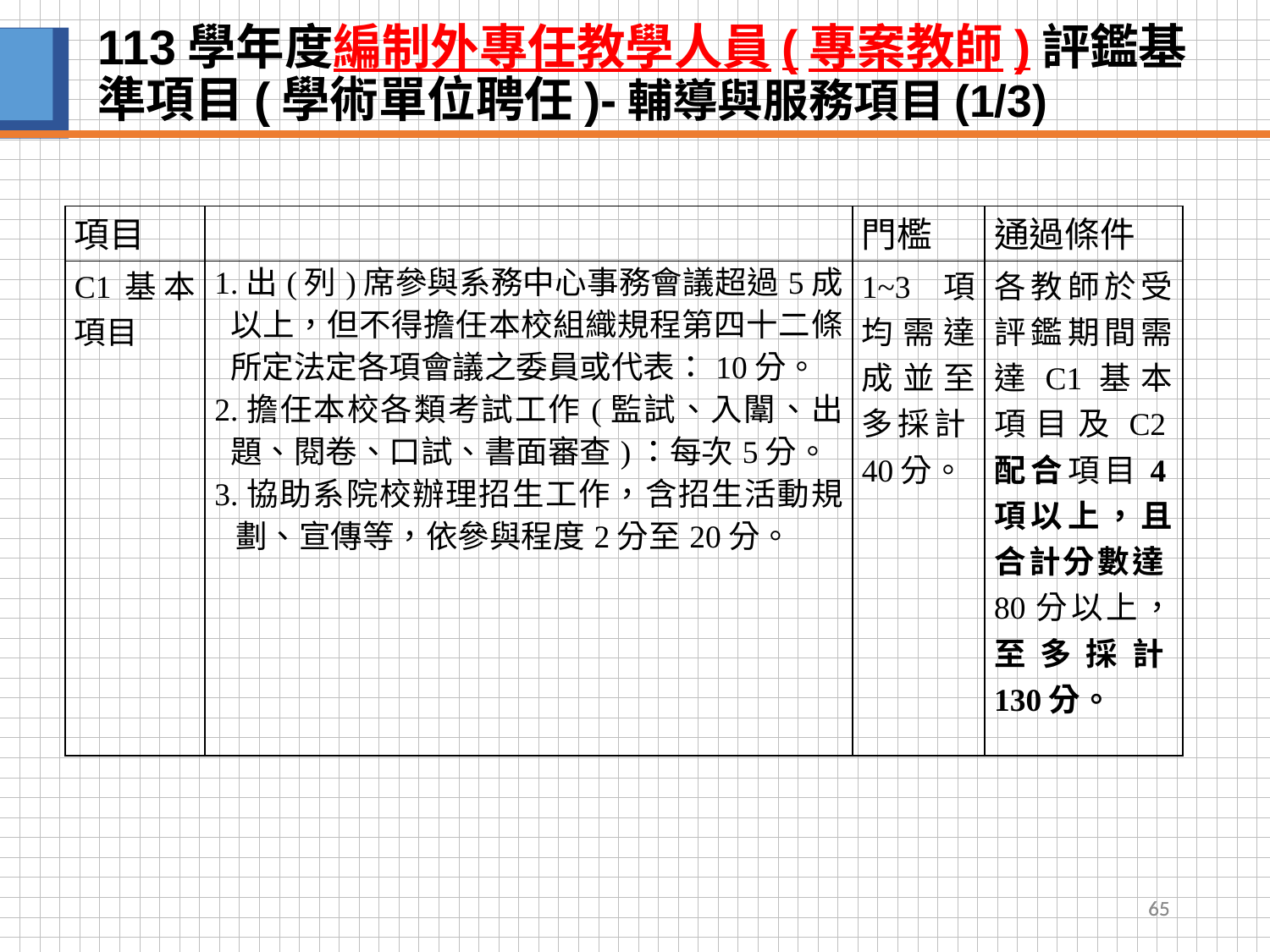

# 113學年度編制外專任教學人員(專案教師)評鑑基準項目(學術單位聘任)-輔導與服務項目(1/3)
| 項目 |  | 門檻 | 通過條件 |
| --- | --- | --- | --- |
| C1基本項目 | 1.出(列)席參與系務中心事務會議超過5成以上，但不得擔任本校組織規程第四十二條所定法定各項會議之委員或代表：10分。 2.擔任本校各類考試工作(監試、入闈、出題、閱卷、口試、書面審查)：每次5分。 3.協助系院校辦理招生工作，含招生活動規劃、宣傳等，依參與程度2分至20分。 | 1~3項均需達成並至多採計40分。 | 各教師於受評鑑期間需達C1基本項目及C2配合項目4項以上，且合計分數達80分以上，至多採計130分。 |
65